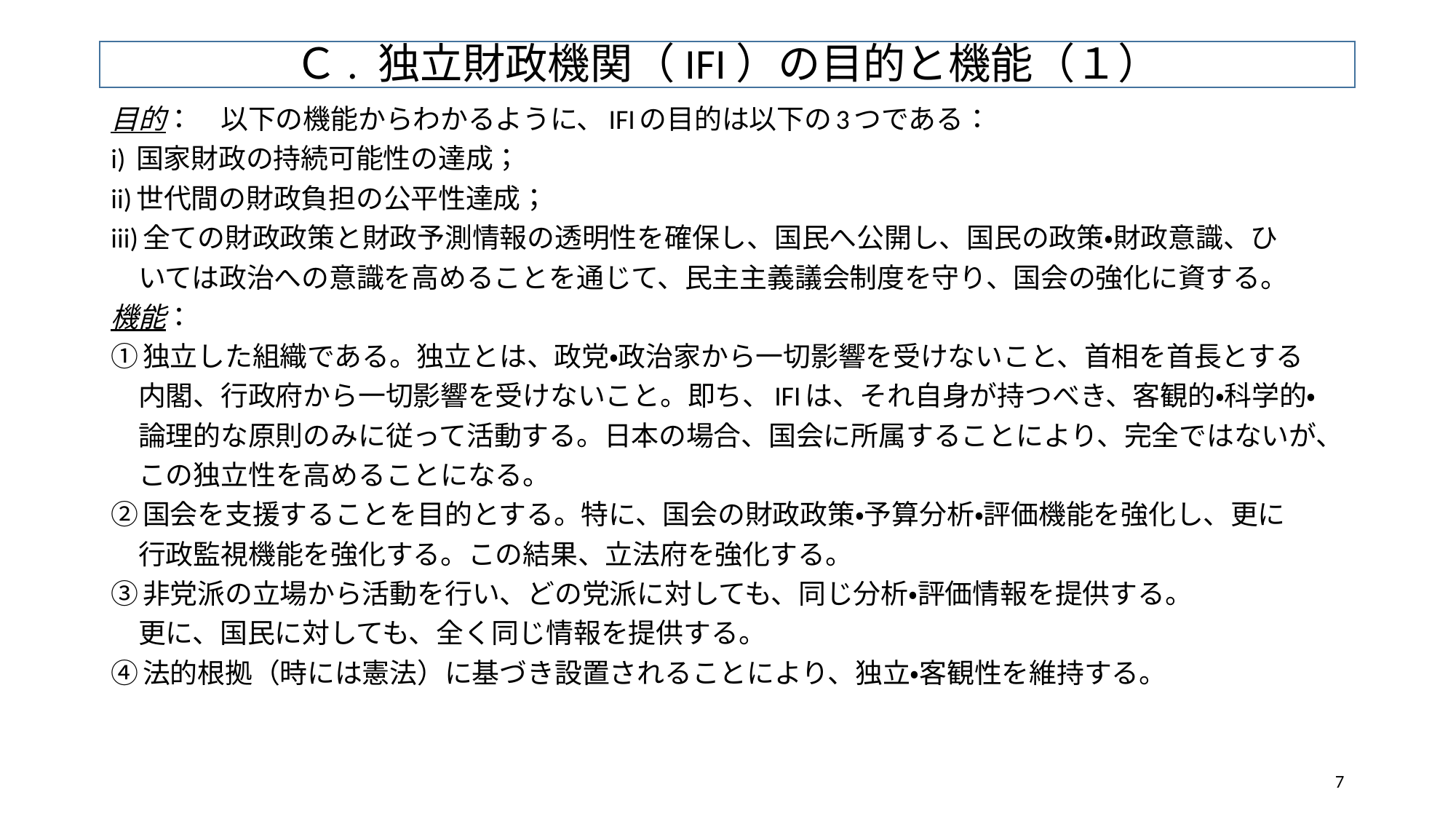

# Ｃ. 独立財政機関（IFI）の目的と機能（１）
目的：　以下の機能からわかるように、IFIの目的は以下の3つである：
i) 国家財政の持続可能性の達成；
ii)世代間の財政負担の公平性達成；
iii)全ての財政政策と財政予測情報の透明性を確保し、国民へ公開し、国民の政策・財政意識、ひ
　いては政治への意識を高めることを通じて、民主主義議会制度を守り、国会の強化に資する。
機能：
①独立した組織である。独立とは、政党・政治家から一切影響を受けないこと、首相を首長とする
　内閣、行政府から一切影響を受けないこと。即ち、IFIは、それ自身が持つべき、客観的・科学的・
　論理的な原則のみに従って活動する。日本の場合、国会に所属することにより、完全ではないが、
　この独立性を高めることになる。
②国会を支援することを目的とする。特に、国会の財政政策・予算分析・評価機能を強化し、更に
　行政監視機能を強化する。この結果、立法府を強化する。
③非党派の立場から活動を行い、どの党派に対しても、同じ分析・評価情報を提供する。
　更に、国民に対しても、全く同じ情報を提供する。
④法的根拠（時には憲法）に基づき設置されることにより、独立・客観性を維持する。
7